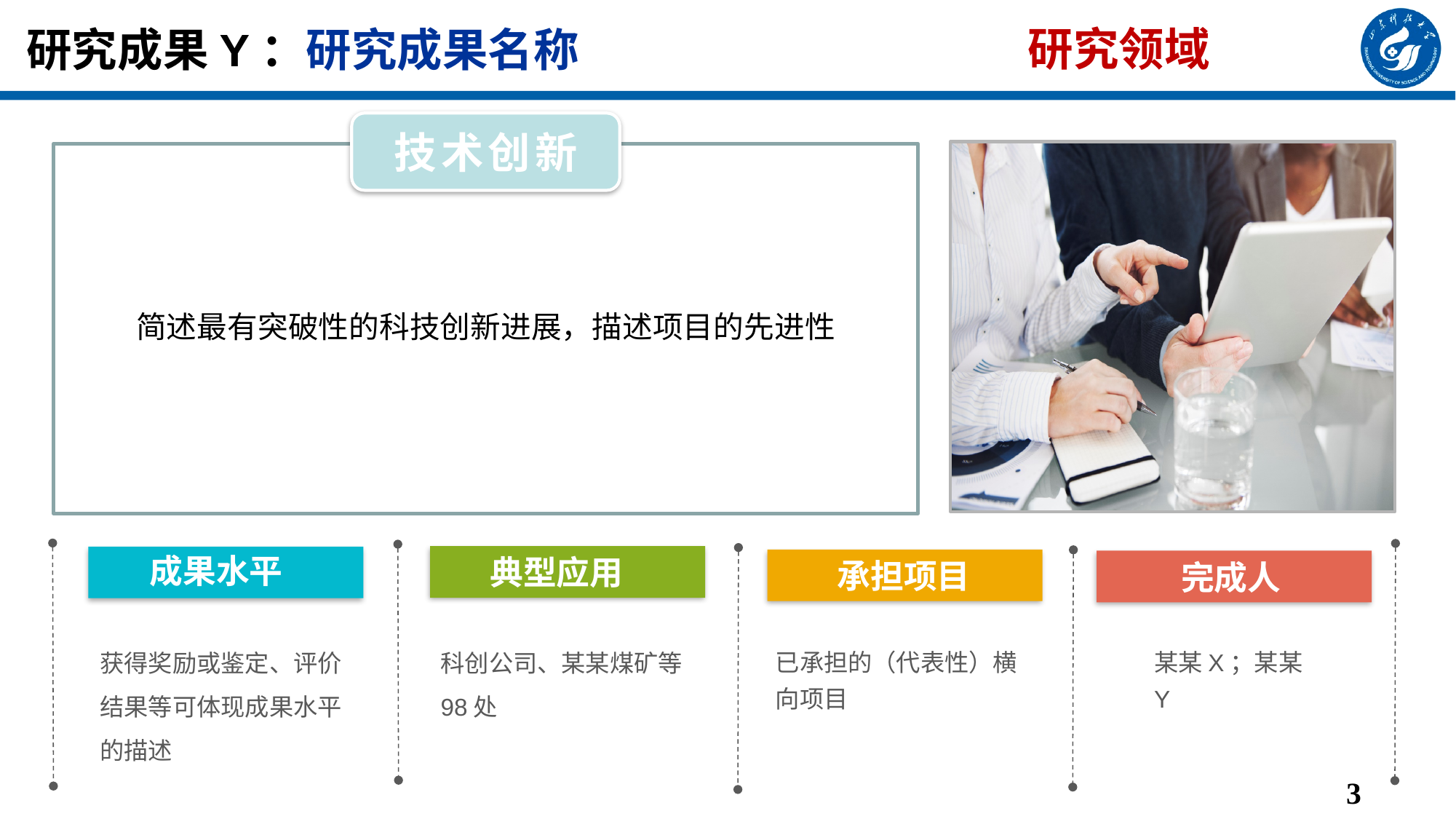

研究领域
研究成果Y：研究成果名称
技术创新

简述最有突破性的科技创新进展，描述项目的先进性
成果水平

典型应用

承担项目

完成人
获得奖励或鉴定、评价结果等可体现成果水平的描述
科创公司、某某煤矿等98处
已承担的（代表性）横向项目
某某X；某某Y